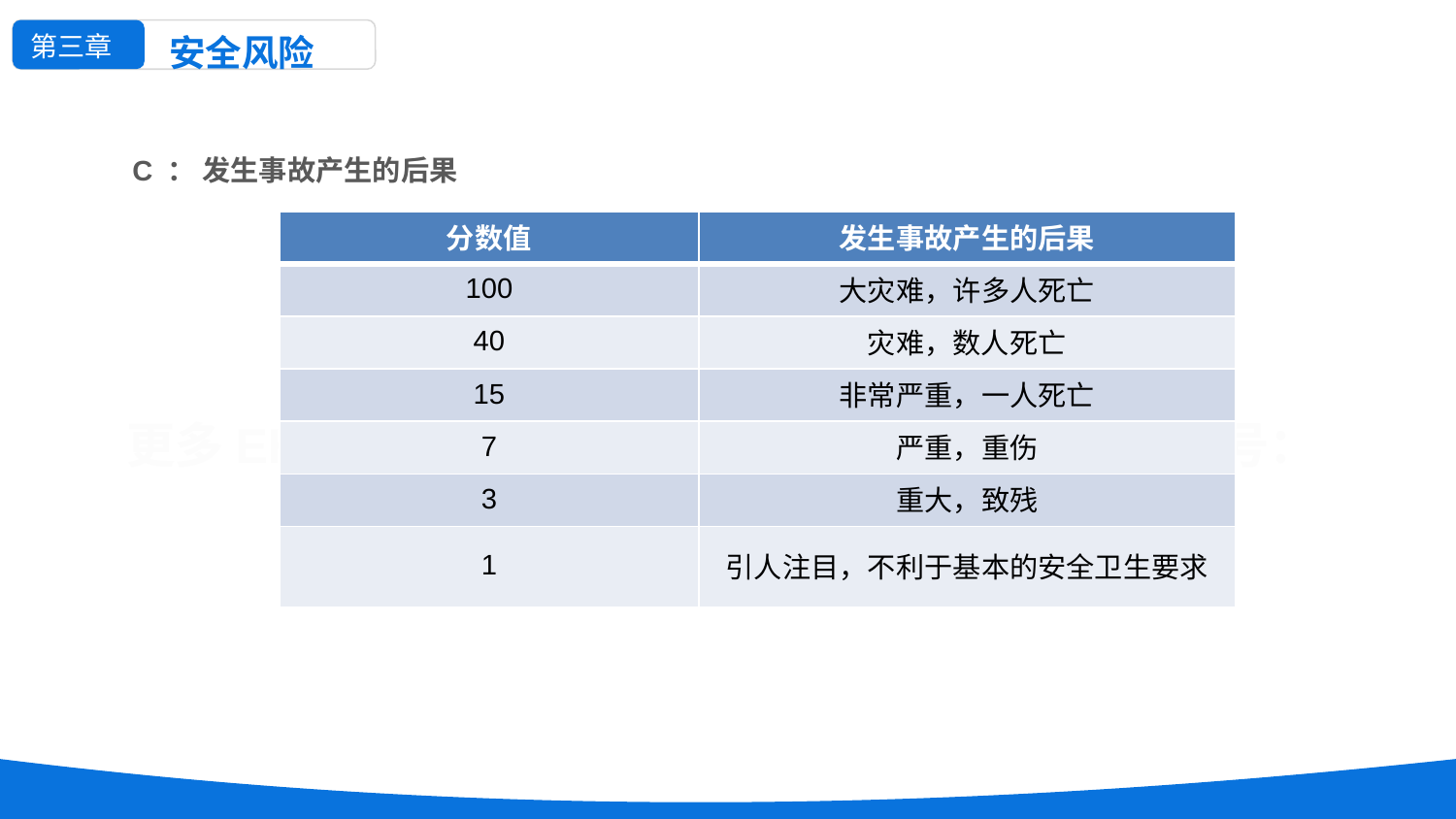

第三章
安全风险
C ： 发生事故产生的后果
| 分数值 | 发生事故产生的后果 |
| --- | --- |
| 100 | 大灾难，许多人死亡 |
| 40 | 灾难，数人死亡 |
| 15 | 非常严重，一人死亡 |
| 7 | 严重，重伤 |
| 3 | 重大，致残 |
| 1 | 引人注目，不利于基本的安全卫生要求 |